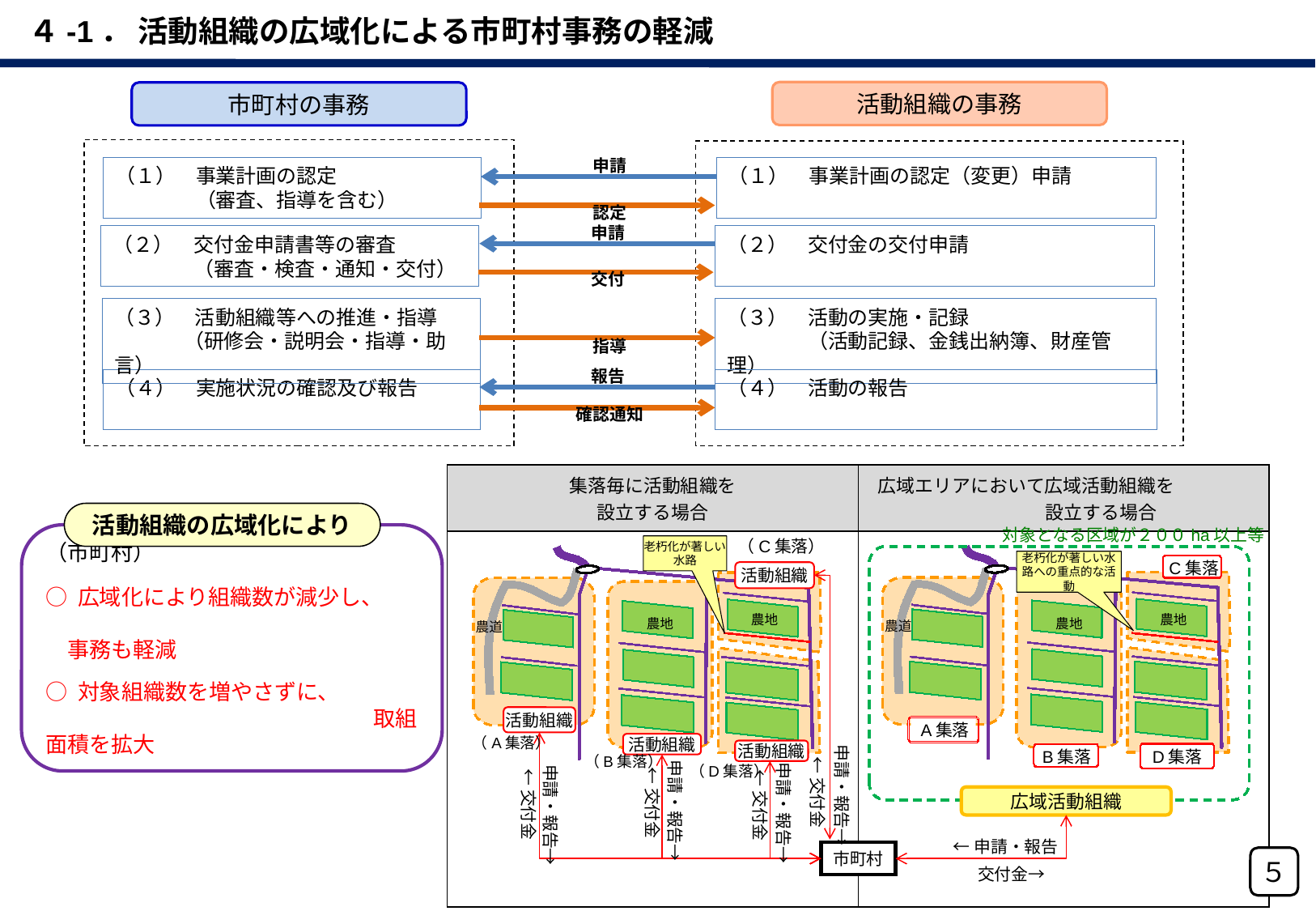

４-1． 活動組織の広域化による市町村事務の軽減
活動組織の事務
市町村の事務

申請
（１）　事業計画の認定
　　　　（審査、指導を含む）
（１）　事業計画の認定（変更）申請

認定
申請
（２）　交付金申請書等の審査
　　　　（審査・検査・通知・交付）
（２）　交付金の交付申請

交付
（３）　活動組織等への推進・指導
　　  　（研修会・説明会・指導・助言）
（３）　活動の実施・記録
　　　　（活動記録、金銭出納簿、財産管理）
指導
報告
（４）　実施状況の確認及び報告

（４）　活動の報告

確認通知
| 集落毎に活動組織を 設立する場合 | 広域エリアにおいて広域活動組織を　　　　　　　　設立する場合 |
| --- | --- |
|  |  |
活動組織の広域化により
対象となる区域が２００ha以上等
（市町村）

○ 広域化により組織数が減少し、
　　　　　　　　　　　　　　　　　　事務も軽減

○ 対象組織数を増やさずに、
　　　　　　　　　　　　　　　取組面積を拡大
老朽化が著しい水路
（C集落）

C集落

農地
農地
農道

A集落

D集落
B集落

農地
農地
農道

老朽化が著しい水路への重点的な活動
活動組織
活動組織
（A集落）
活動組織
活動組織
申請・報告→
（B集落）
←交付金
申請・報告→
（D集落）
申請・報告→
申請・報告→
←交付金
←交付金
←交付金
広域活動組織
←申請・報告
市町村
５
交付金→